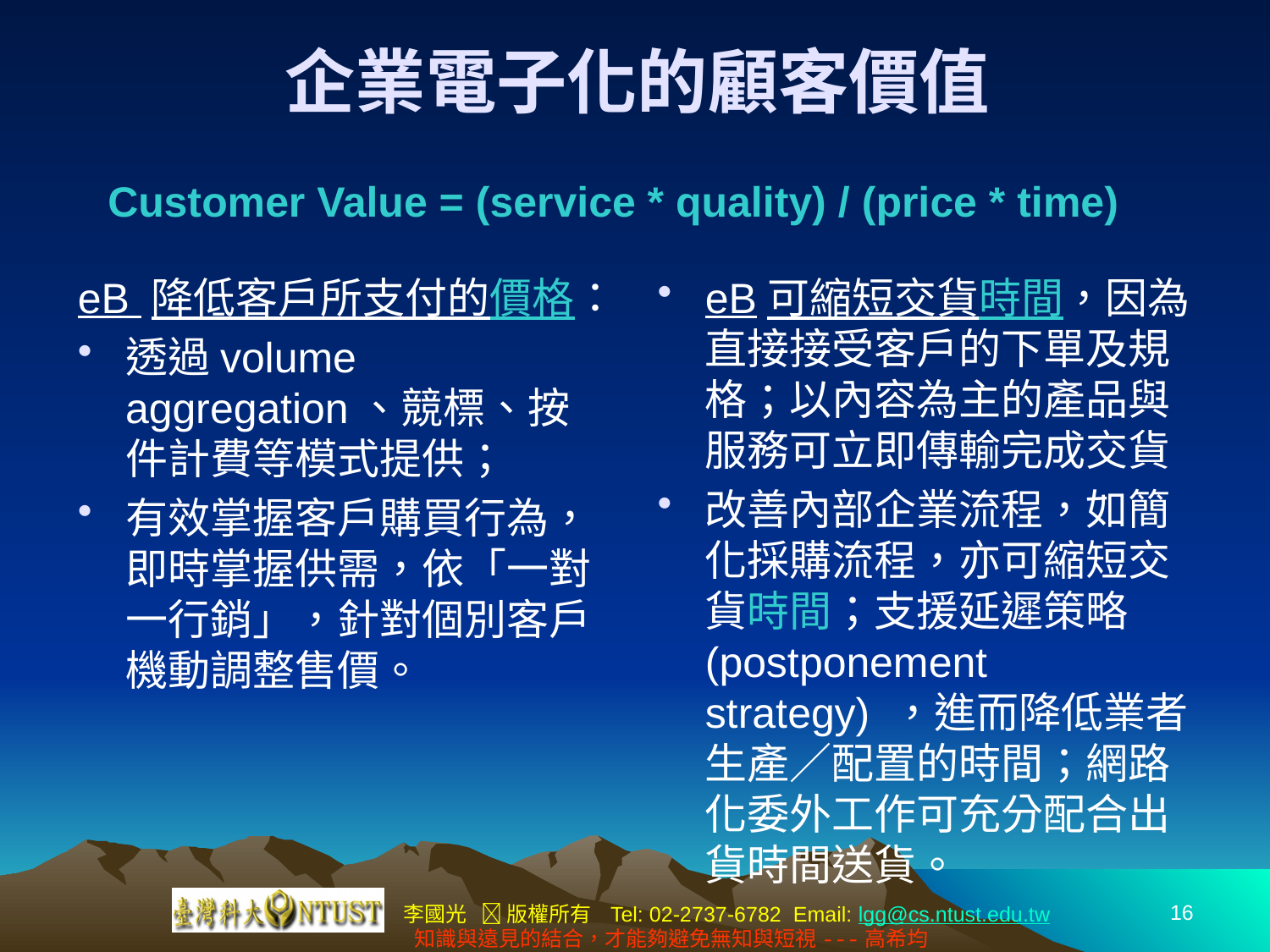

# 企業電子化的顧客價值

eB 降低客戶所支付的價格：
透過volume aggregation、競標、按件計費等模式提供；
有效掌握客戶購買行為，即時掌握供需，依「一對一行銷」，針對個別客戶機動調整售價。

eB可縮短交貨時間，因為直接接受客戶的下單及規格；以內容為主的產品與服務可立即傳輸完成交貨
改善內部企業流程，如簡化採購流程，亦可縮短交貨時間；支援延遲策略 (postponement strategy) ，進而降低業者生產／配置的時間；網路化委外工作可充分配合出貨時間送貨。
Customer Value = (service * quality) / (price * time)
16